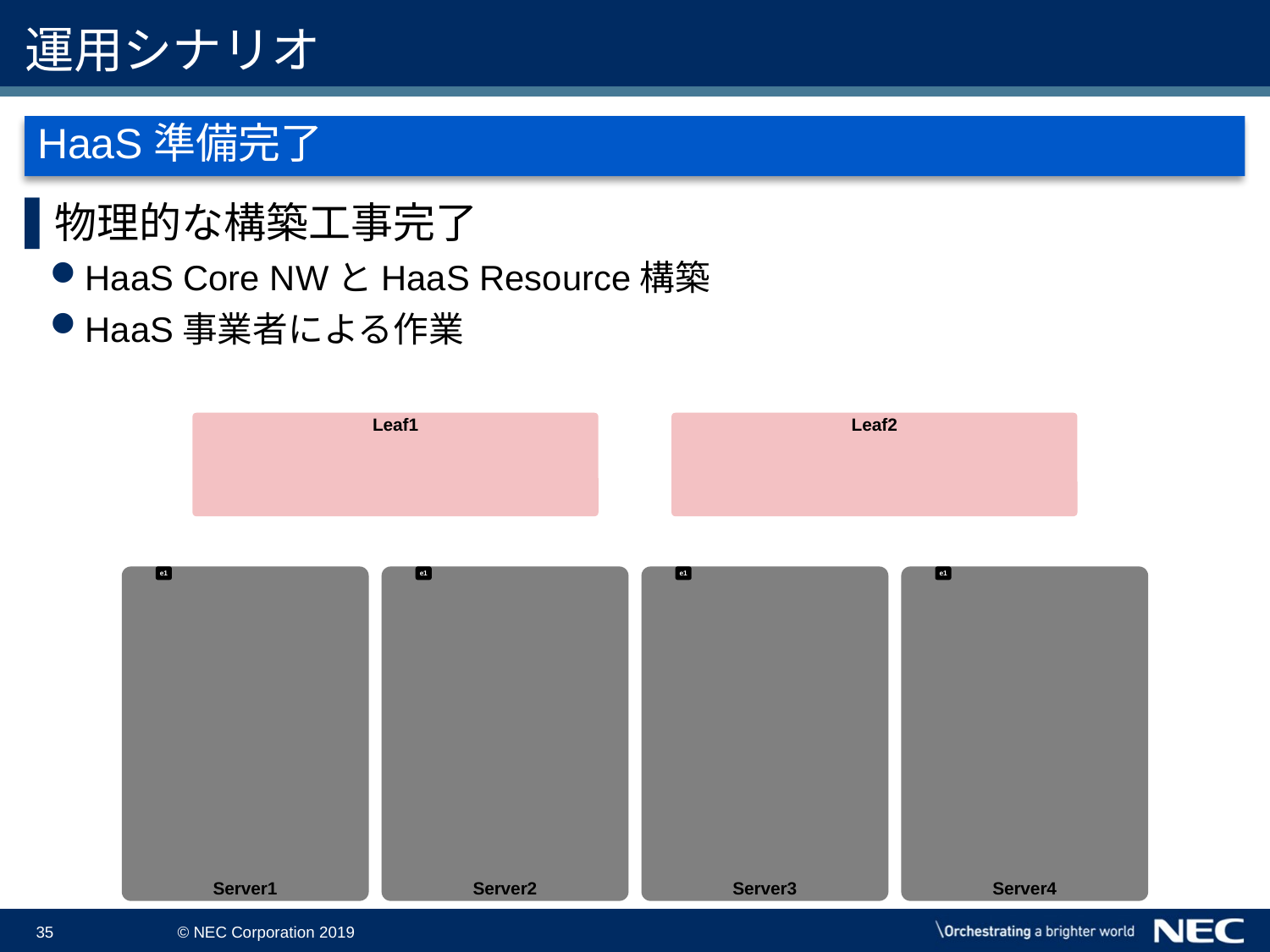

# 運用シナリオ
HaaS準備完了
物理的な構築工事完了
HaaS Core NWとHaaS Resource構築
HaaS事業者による作業
Leaf1
Leaf2
e1
Server1
e1
Server2
e1
Server3
e1
Server4